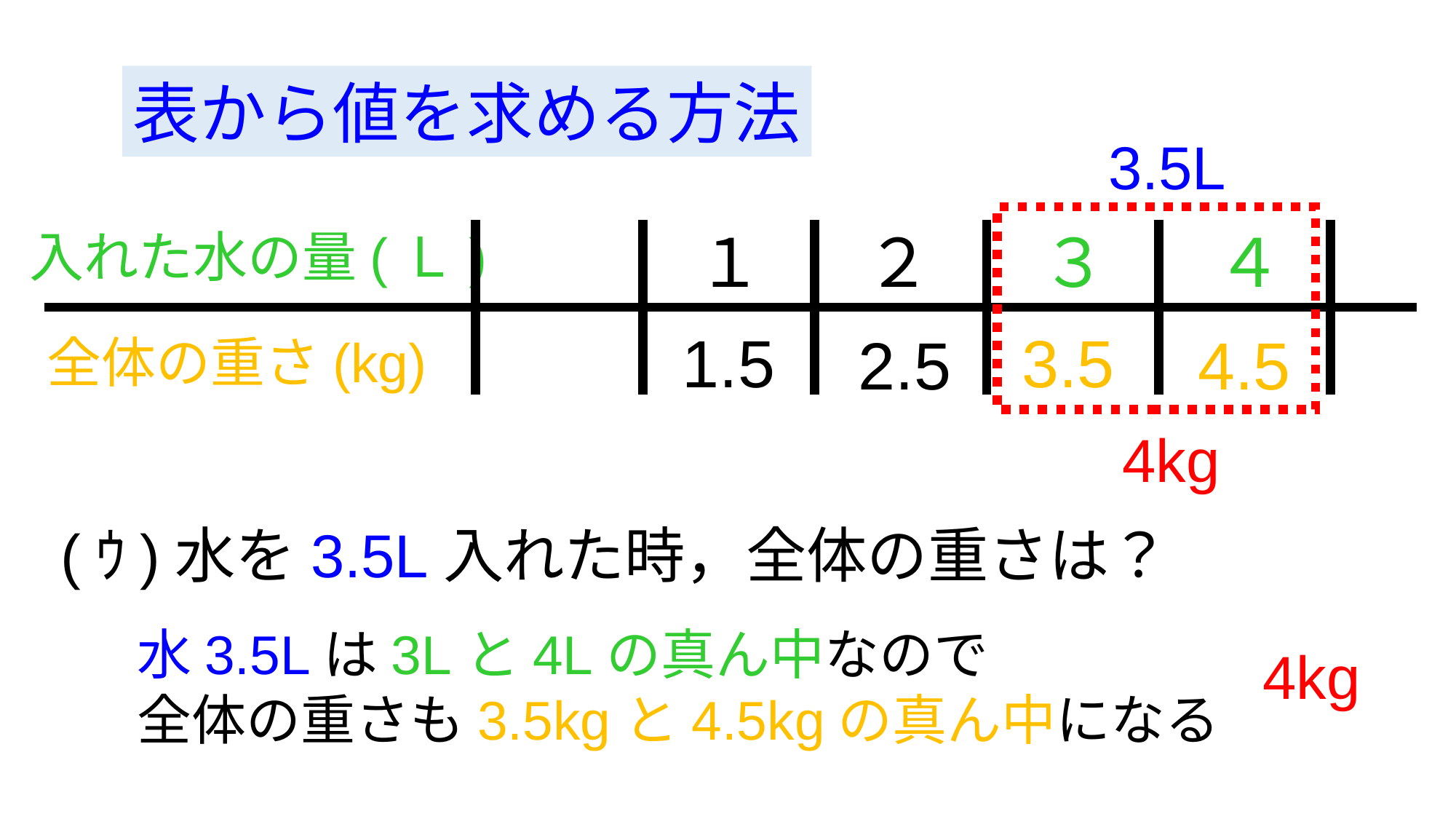

表から値を求める方法
3.5L

１
２
３
４
入れた水の量(Ｌ)
1.5
3.5
2.5
4.5
全体の重さ(kg)
4kg
(ｳ)水を3.5L入れた時，全体の重さは？
水3.5Lは3Lと4Lの真ん中なので
全体の重さも3.5kgと4.5kgの真ん中になる
4kg